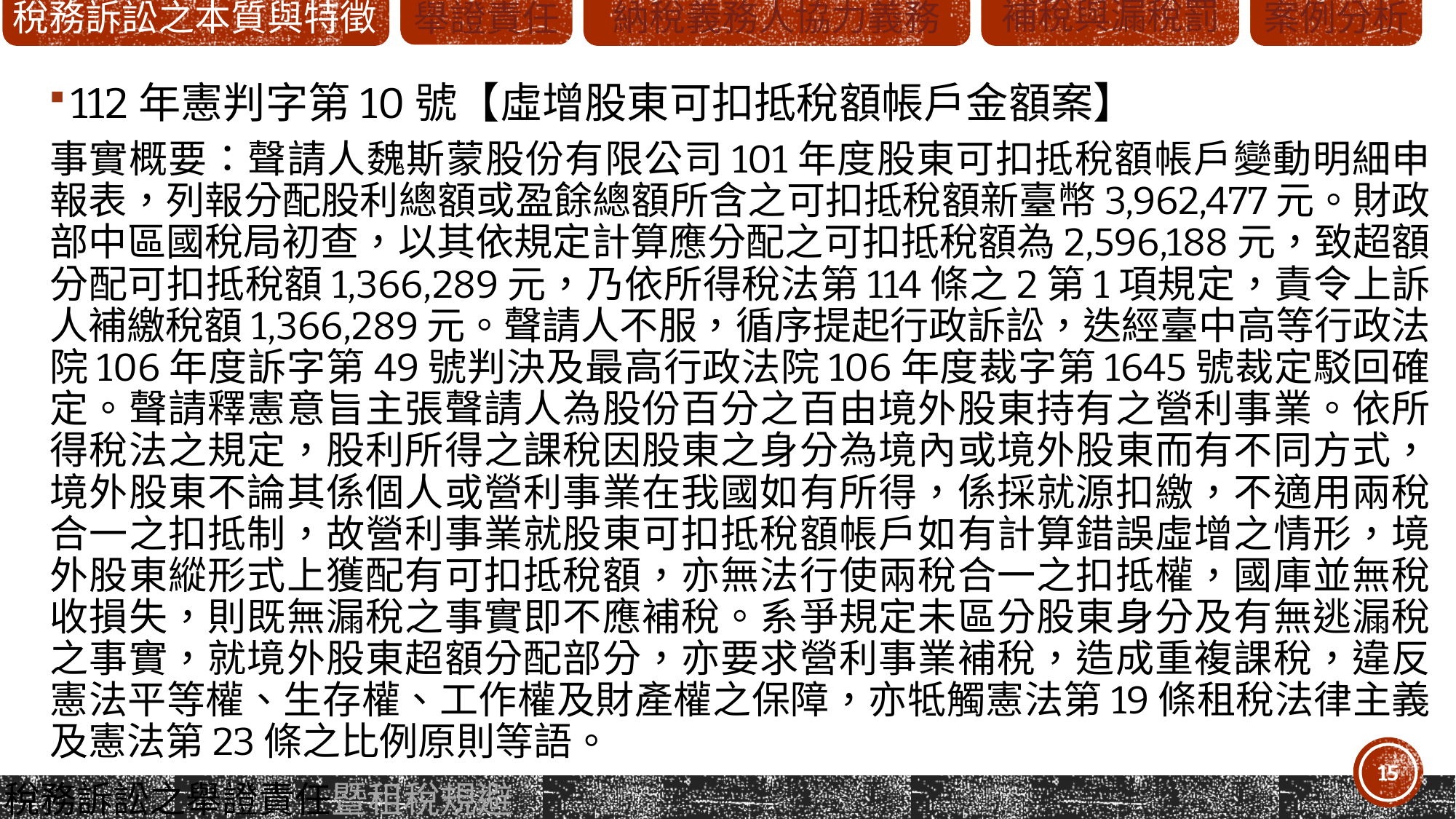

# 事實概要：聲請人魏斯蒙股份有限公司101年度股東可扣抵稅額帳戶變動明細申報表，列報分配股利總額或盈餘總額所含之可扣抵稅額新臺幣3,962,477元。財政部中區國稅局初查，以其依規定計算應分配之可扣抵稅額為2,596,188元，致超額分配可扣抵稅額1,366,289元，乃依所得稅法第114條之2第1項規定，責令上訴人補繳稅額1,366,289元。聲請人不服，循序提起行政訴訟，迭經臺中高等行政法院106年度訴字第49號判決及最高行政法院106年度裁字第1645號裁定駁回確定。聲請釋憲意旨主張聲請人為股份百分之百由境外股東持有之營利事業。依所得稅法之規定，股利所得之課稅因股東之身分為境內或境外股東而有不同方式，境外股東不論其係個人或營利事業在我國如有所得，係採就源扣繳，不適用兩稅合一之扣抵制，故營利事業就股東可扣抵稅額帳戶如有計算錯誤虛增之情形，境外股東縱形式上獲配有可扣抵稅額，亦無法行使兩稅合一之扣抵權，國庫並無稅收損失，則既無漏稅之事實即不應補稅。系爭規定未區分股東身分及有無逃漏稅之事實，就境外股東超額分配部分，亦要求營利事業補稅，造成重複課稅，違反憲法平等權、生存權、工作權及財產權之保障，亦牴觸憲法第19條租稅法律主義及憲法第23條之比例原則等語。
112年憲判字第10號【虛增股東可扣抵稅額帳戶金額案】